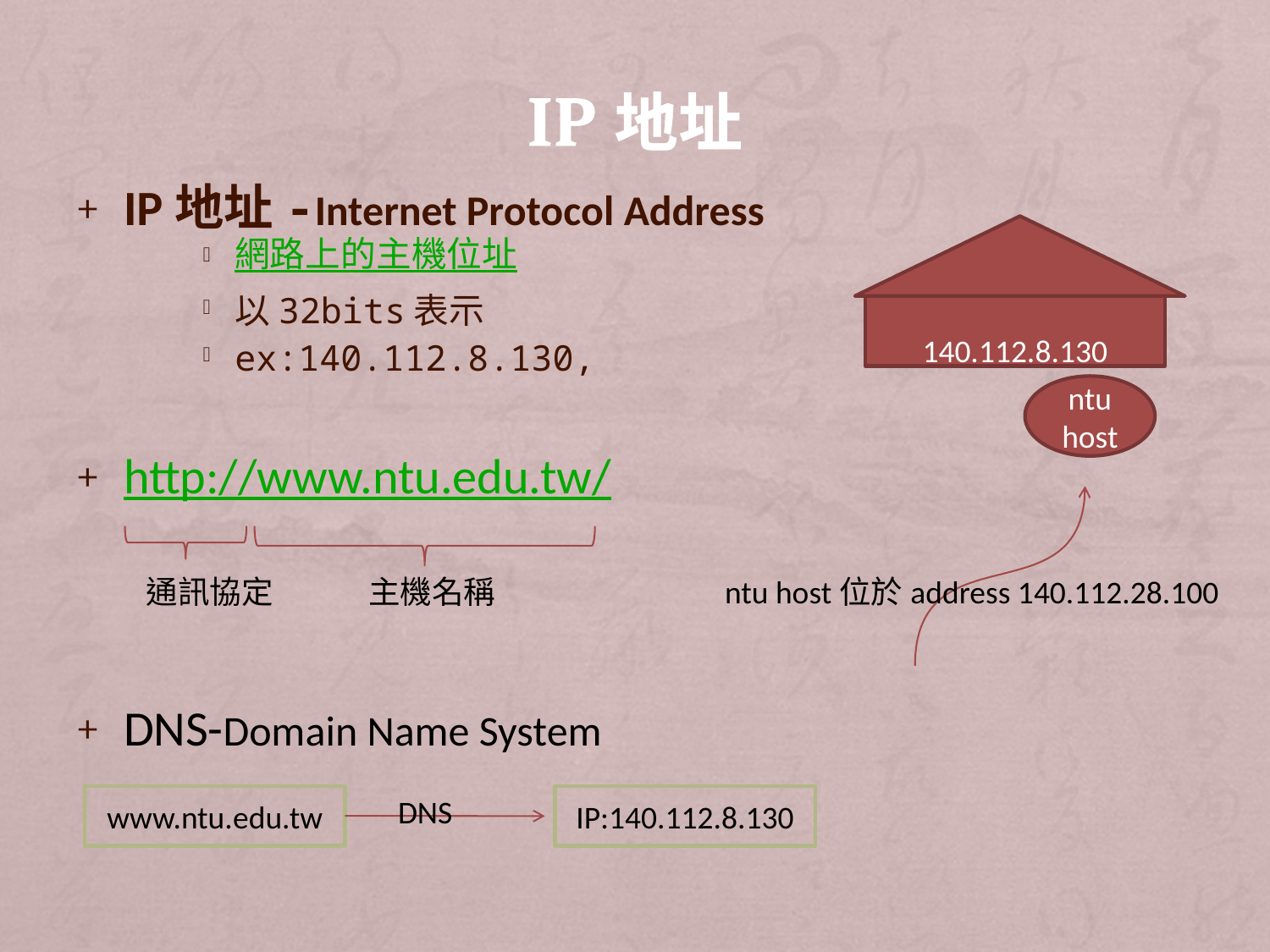

# IP地址
IP地址-Internet Protocol Address
網路上的主機位址
以32bits表示
ex:140.112.8.130,

http://www.ntu.edu.tw/

DNS-Domain Name System

140.112.8.130
ntu host
ntu host位於address 140.112.28.100

通訊協定
主機名稱
www.ntu.edu.tw
DNS
IP:140.112.8.130